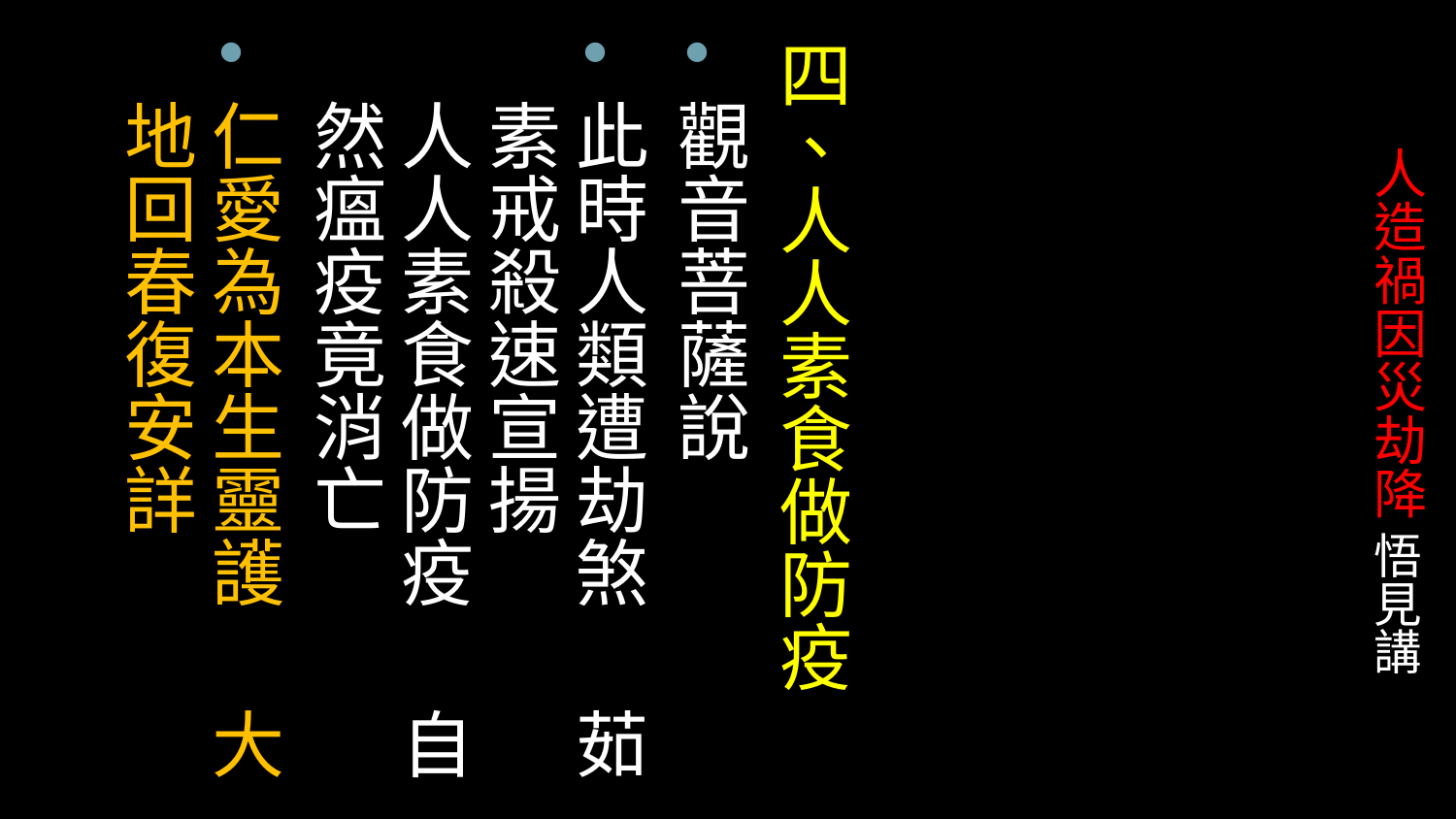

四、人人素食做防疫
觀音菩薩說
此時人類遭劫煞      茹素戒殺速宣揚
人人素食做防疫      自然瘟疫竟消亡
仁愛為本生靈護      大地回春復安詳

# 人造禍因災劫降 悟見講